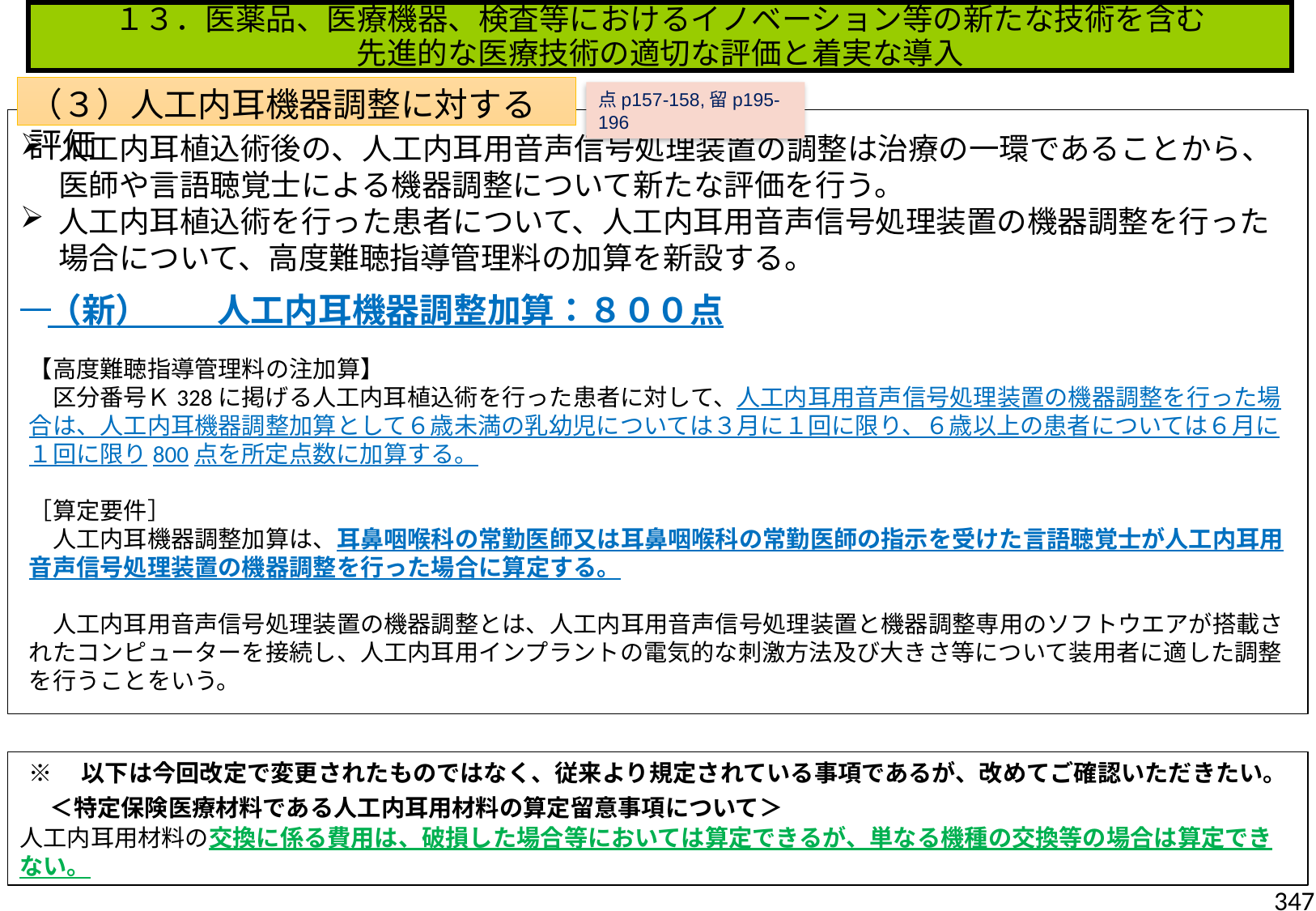

１３．医薬品、医療機器、検査等におけるイノベーション等の新たな技術を含む
先進的な医療技術の適切な評価と着実な導入
（３）人工内耳機器調整に対する評価

点p157-158,留p195-196

人工内耳植込術後の、人工内耳用音声信号処理装置の調整は治療の一環であることから、医師や言語聴覚士による機器調整について新たな評価を行う。
人工内耳植込術を行った患者について、人工内耳用音声信号処理装置の機器調整を行った場合について、高度難聴指導管理料の加算を新設する。

（新）　　人工内耳機器調整加算：８００点
【高度難聴指導管理料の注加算】
　区分番号Ｋ328に掲げる人工内耳植込術を行った患者に対して、人工内耳用音声信号処理装置の機器調整を行った場合は、人工内耳機器調整加算として６歳未満の乳幼児については３月に１回に限り、６歳以上の患者については６月に１回に限り800点を所定点数に加算する。

［算定要件］
　人工内耳機器調整加算は、耳鼻咽喉科の常勤医師又は耳鼻咽喉科の常勤医師の指示を受けた言語聴覚士が人工内耳用音声信号処理装置の機器調整を行った場合に算定する。

　人工内耳用音声信号処理装置の機器調整とは、人工内耳用音声信号処理装置と機器調整専用のソフトウエアが搭載されたコンピューターを接続し、人工内耳用インプラントの電気的な刺激方法及び大きさ等について装用者に適した調整を行うことをいう。

※　以下は今回改定で変更されたものではなく、従来より規定されている事項であるが、改めてご確認いただきたい。
　＜特定保険医療材料である人工内耳用材料の算定留意事項について＞
人工内耳用材料の交換に係る費用は、破損した場合等においては算定できるが、単なる機種の交換等の場合は算定できない。
347